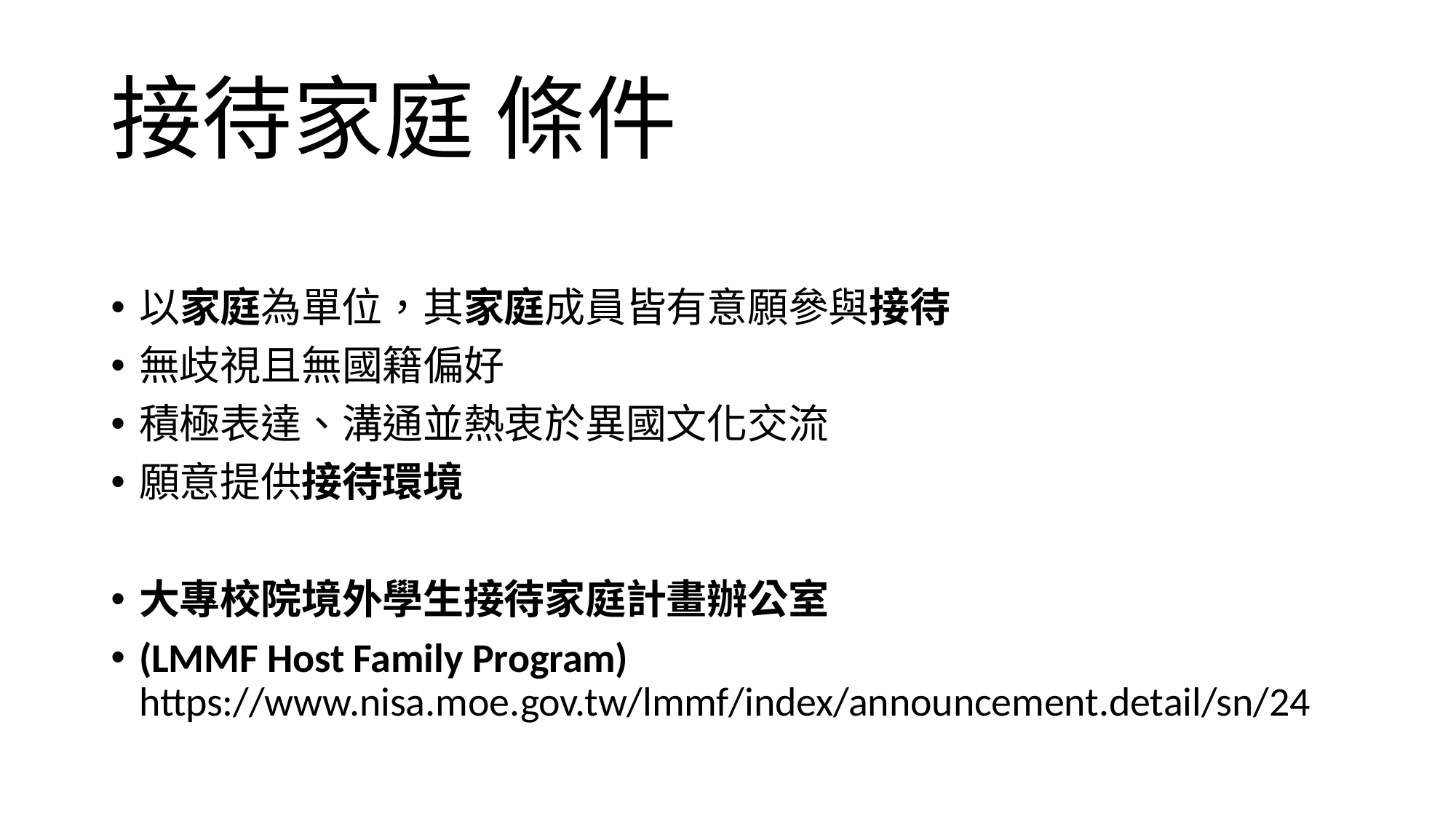

# 接待家庭 條件

以家庭為單位，其家庭成員皆有意願參與接待
無歧視且無國籍偏好
積極表達、溝通並熱衷於異國文化交流
願意提供接待環境

大專校院境外學生接待家庭計畫辦公室
(LMMF Host Family Program)
https://www.nisa.moe.gov.tw/lmmf/index/announcement.detail/sn/24